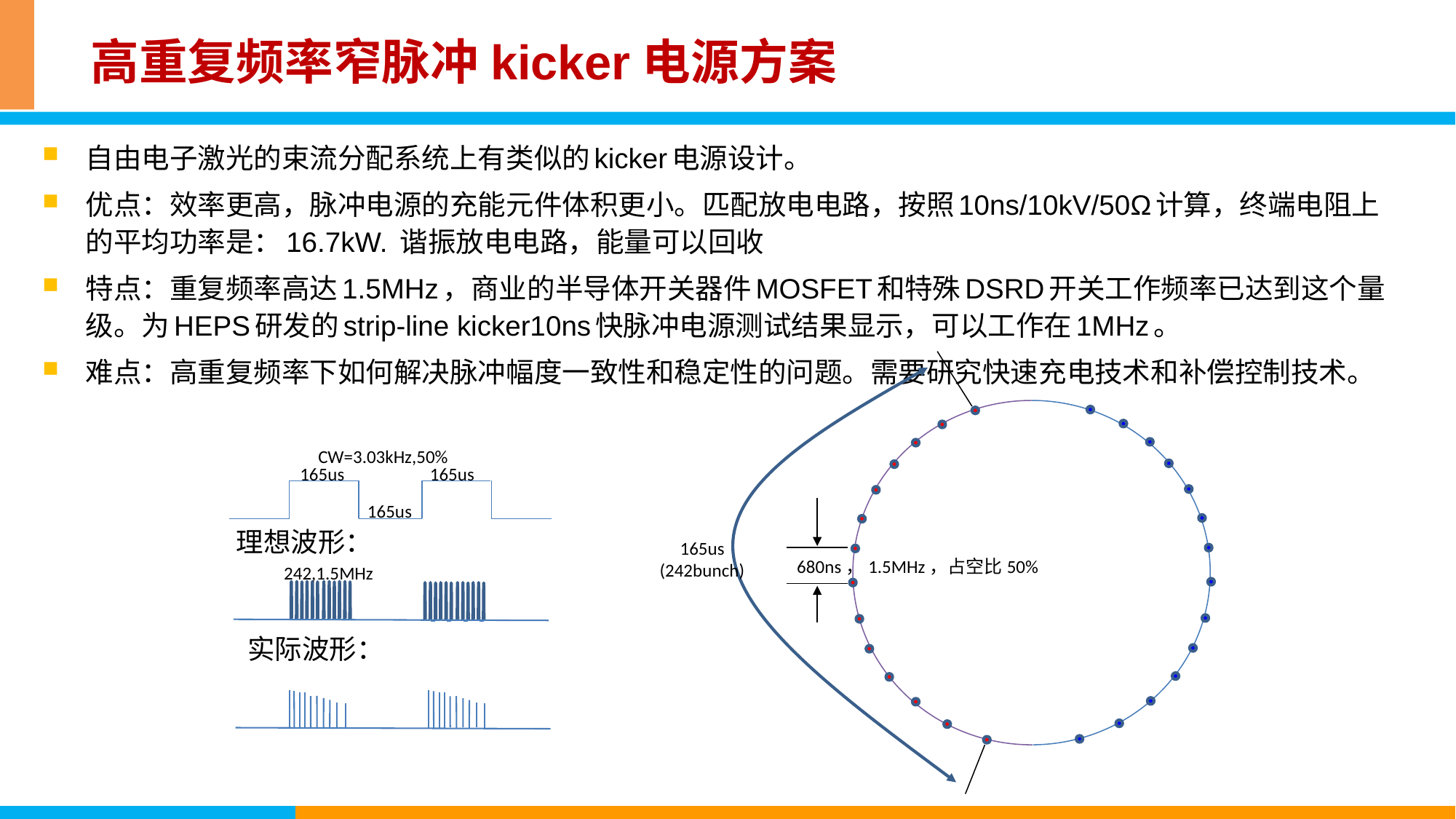

# 高重复频率窄脉冲kicker电源方案
自由电子激光的束流分配系统上有类似的kicker电源设计。
优点：效率更高，脉冲电源的充能元件体积更小。匹配放电电路，按照10ns/10kV/50Ω计算，终端电阻上的平均功率是：16.7kW. 谐振放电电路，能量可以回收
特点：重复频率高达1.5MHz，商业的半导体开关器件MOSFET和特殊DSRD开关工作频率已达到这个量级。为HEPS研发的strip-line kicker10ns快脉冲电源测试结果显示，可以工作在1MHz。
难点：高重复频率下如何解决脉冲幅度一致性和稳定性的问题。需要研究快速充电技术和补偿控制技术。

165us
(242bunch)

680ns，1.5MHz，占空比50%

CW=3.03kHz,50%
165us
165us
165us
理想波形：
242,1.5MHz

实际波形：